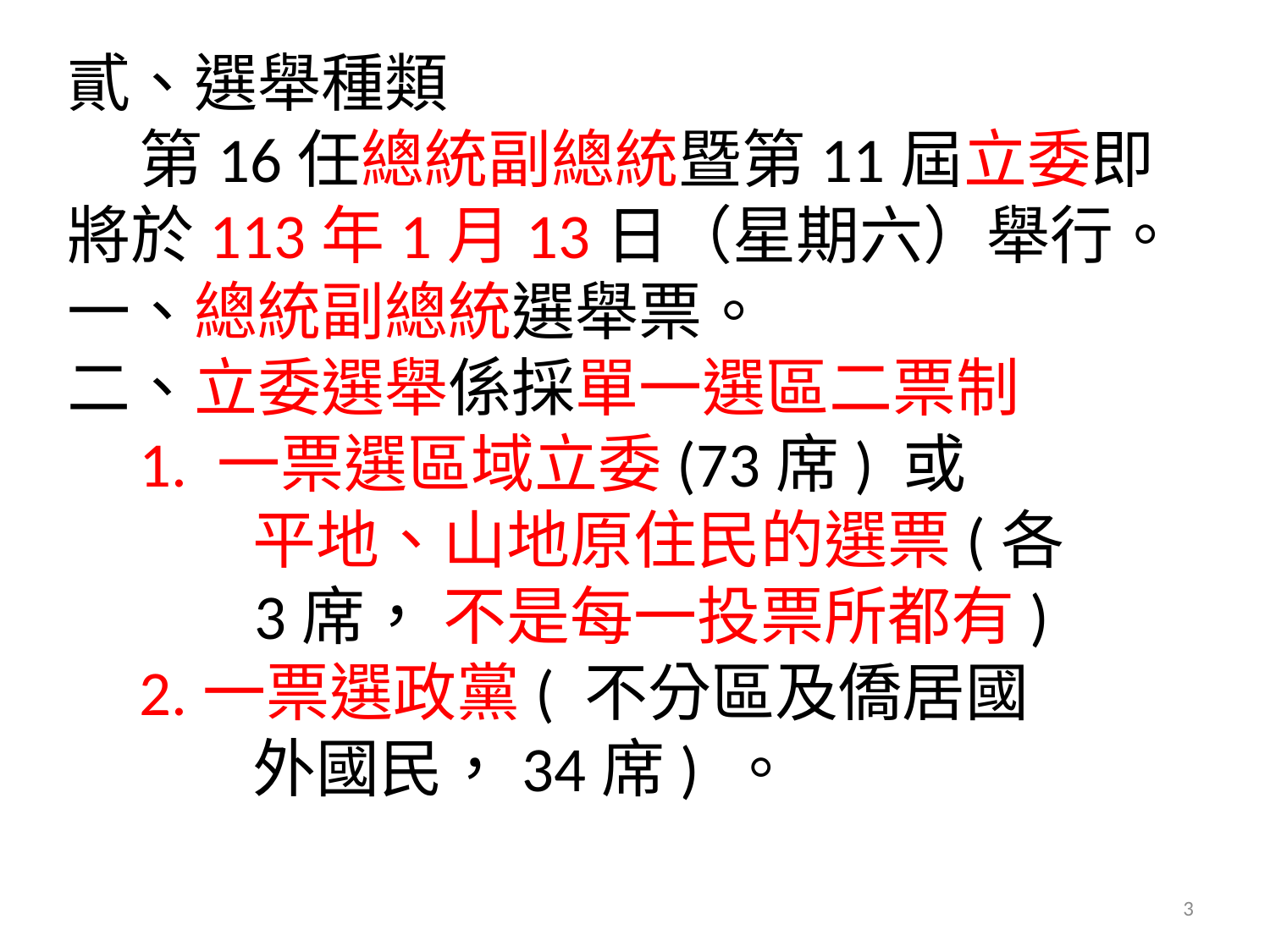

貳、選舉種類
    第16任總統副總統暨第11屆立委即將於113年1月13日（星期六）舉行。
一、總統副總統選舉票。
二、立委選舉係採單一選區二票制
     1. 一票選區域立委(73席) 或
            平地、山地原住民的選票(各
             3席， 不是每一投票所都有)
     2.一票選政黨( 不分區及僑居國
            外國民，34席) 。

3